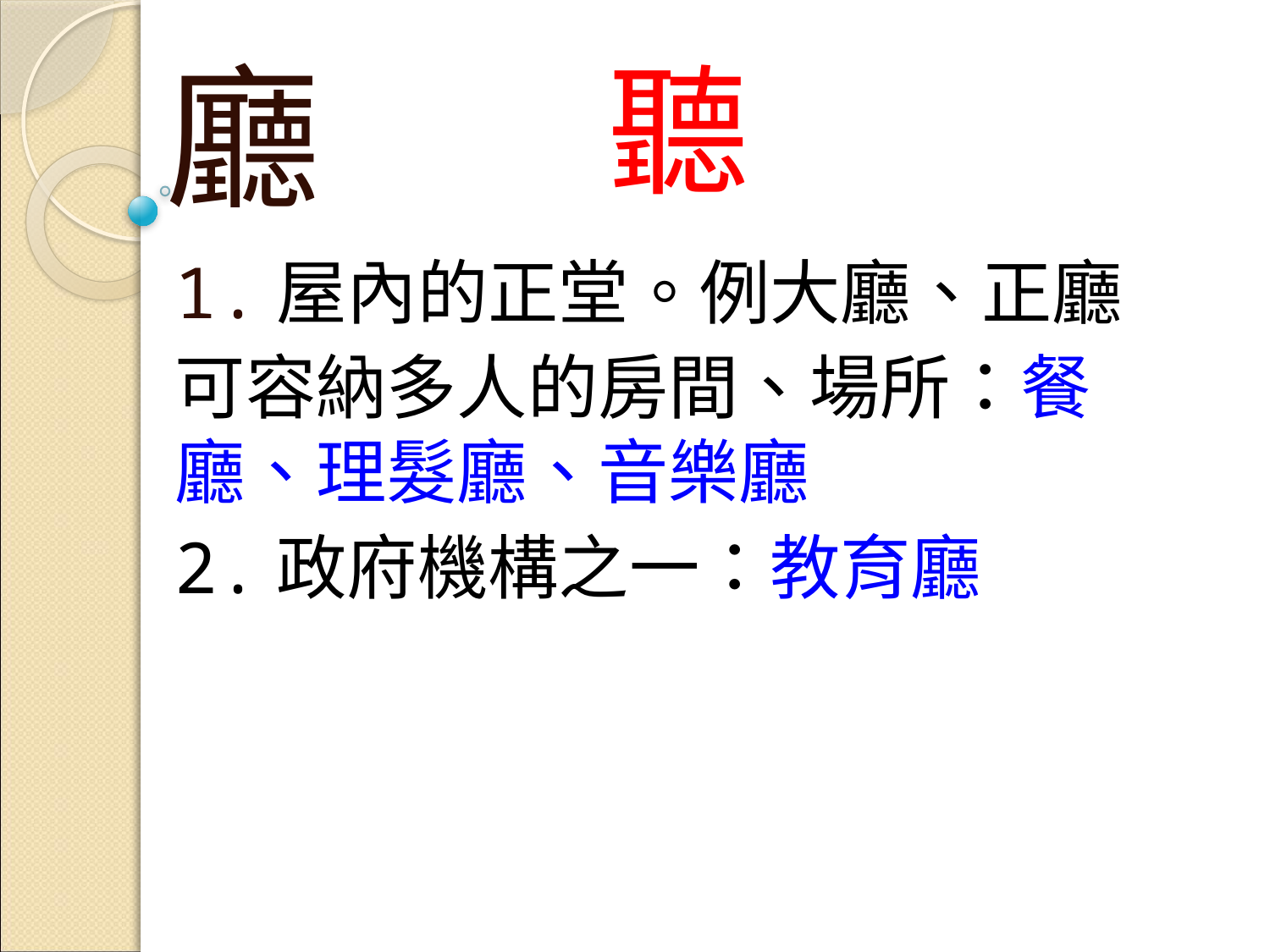

廳
# 聽
1.屋內的正堂。例大廳、正廳
可容納多人的房間、場所：餐廳、理髮廳、音樂廳
2.政府機構之一：教育廳